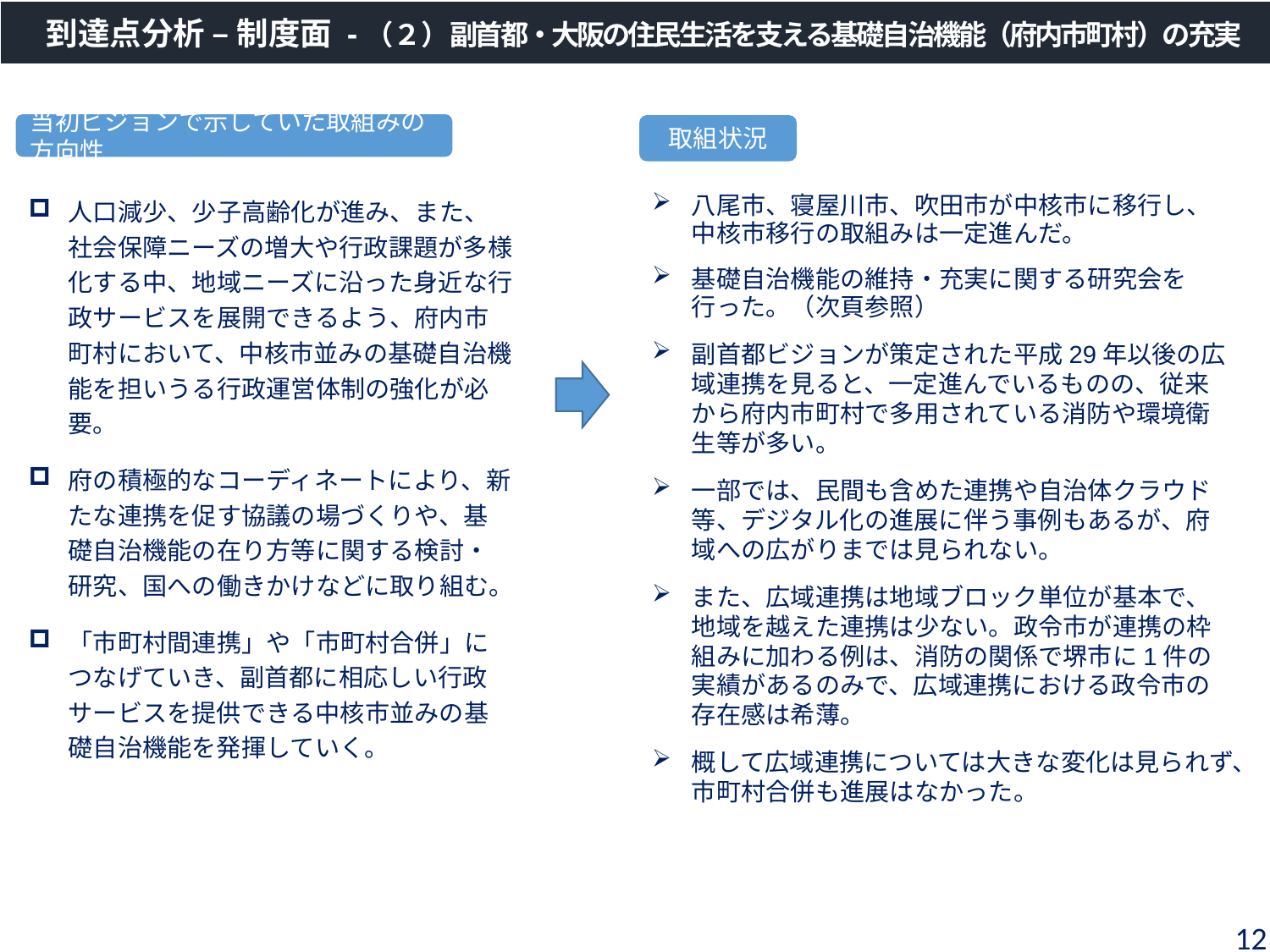

到達点分析 – 制度面 -（２）副首都・大阪の住民生活を支える基礎自治機能（府内市町村）の充実
当初ビジョンで示していた取組みの方向性
取組状況
八尾市、寝屋川市、吹田市が中核市に移行し、中核市移行の取組みは一定進んだ。

基礎自治機能の維持・充実に関する研究会を行った。（次頁参照）

副首都ビジョンが策定された平成29年以後の広域連携を見ると、一定進んでいるものの、従来から府内市町村で多用されている消防や環境衛生等が多い。

一部では、民間も含めた連携や自治体クラウド等、デジタル化の進展に伴う事例もあるが、府域への広がりまでは見られない。

また、広域連携は地域ブロック単位が基本で、地域を越えた連携は少ない。政令市が連携の枠組みに加わる例は、消防の関係で堺市に1件の実績があるのみで、広域連携における政令市の存在感は希薄。

概して広域連携については大きな変化は見られず、市町村合併も進展はなかった。

人口減少、少子高齢化が進み、また、社会保障ニーズの増大や行政課題が多様化する中、地域ニーズに沿った身近な行政サービスを展開できるよう、府内市町村において、中核市並みの基礎自治機能を担いうる行政運営体制の強化が必要。
府の積極的なコーディネートにより、新たな連携を促す協議の場づくりや、基礎自治機能の在り方等に関する検討・研究、国への働きかけなどに取り組む。
「市町村間連携」や「市町村合併」につなげていき、副首都に相応しい行政サービスを提供できる中核市並みの基礎自治機能を発揮していく。

12